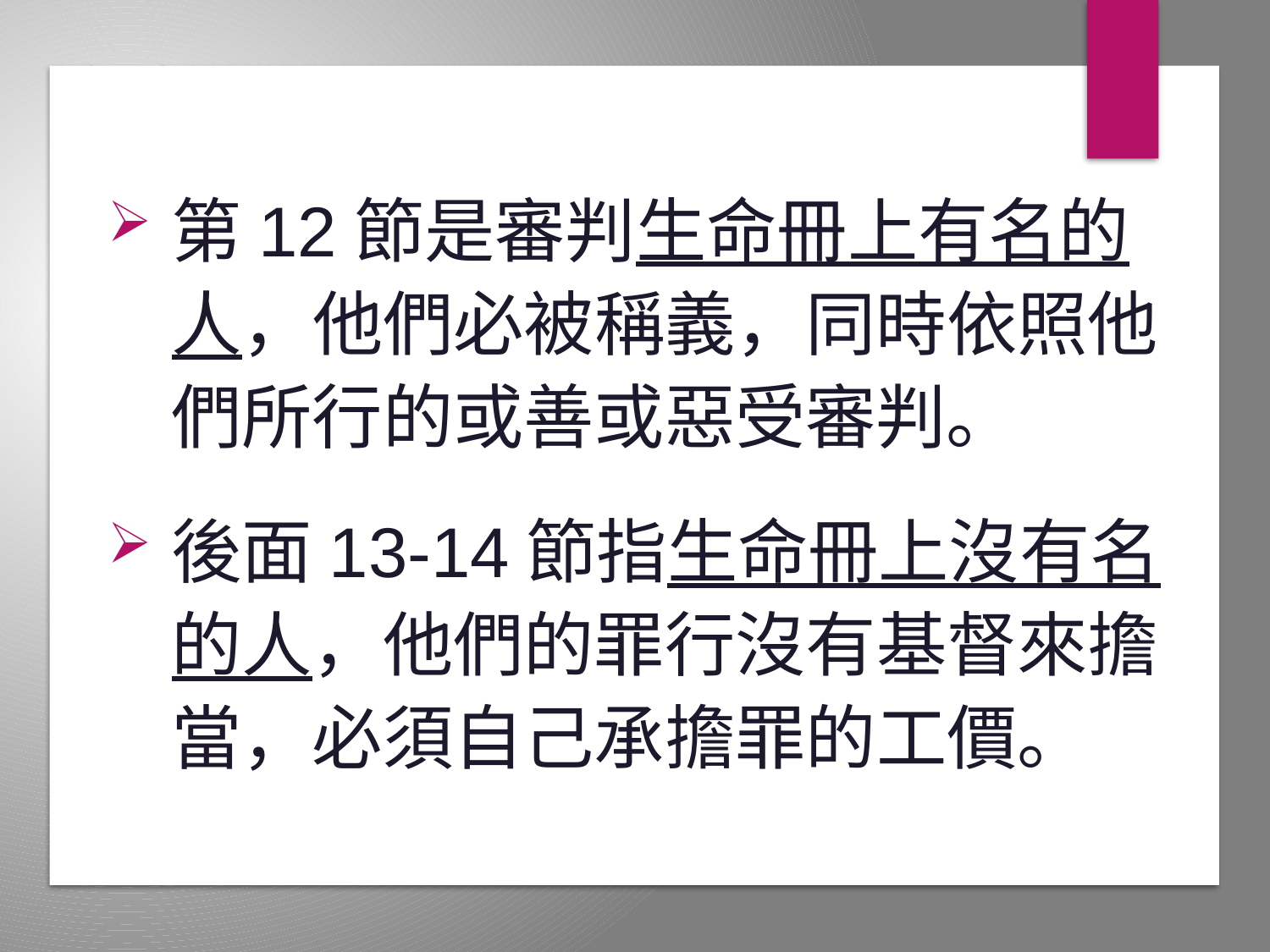

第12節是審判生命冊上有名的人，他們必被稱義，同時依照他們所行的或善或惡受審判。
後面13-14節指生命冊上沒有名的人，他們的罪行沒有基督來擔當，必須自己承擔罪的工價。